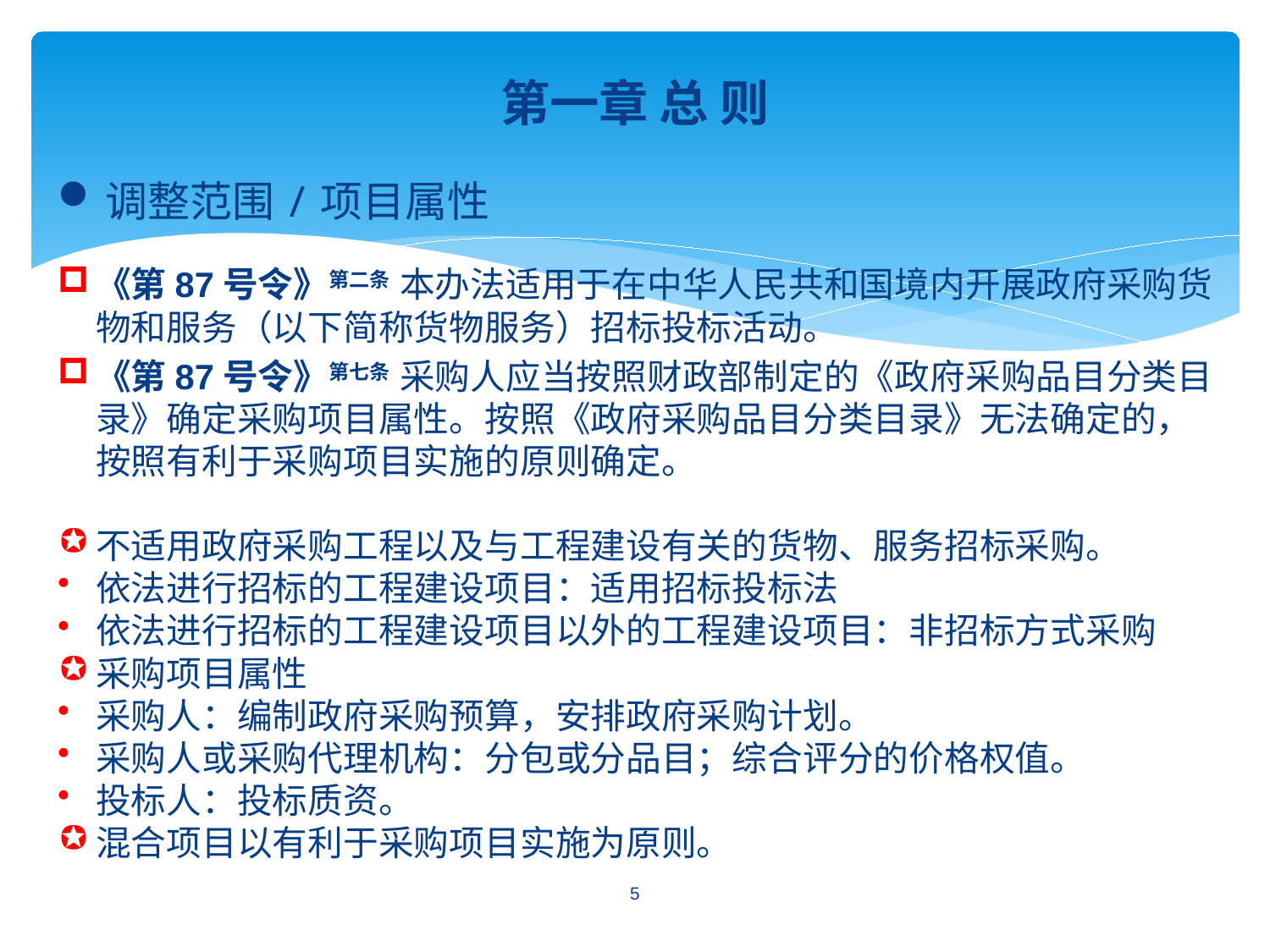

第一章 总 则
调整范围/项目属性
《第87号令》第二条  本办法适用于在中华人民共和国境内开展政府采购货物和服务（以下简称货物服务）招标投标活动。
《第87号令》第七条  采购人应当按照财政部制定的《政府采购品目分类目录》确定采购项目属性。按照《政府采购品目分类目录》无法确定的，按照有利于采购项目实施的原则确定。

不适用政府采购工程以及与工程建设有关的货物、服务招标采购。
依法进行招标的工程建设项目：适用招标投标法
依法进行招标的工程建设项目以外的工程建设项目：非招标方式采购
采购项目属性
采购人：编制政府采购预算，安排政府采购计划。
采购人或采购代理机构：分包或分品目；综合评分的价格权值。
投标人：投标质资。
混合项目以有利于采购项目实施为原则。
5